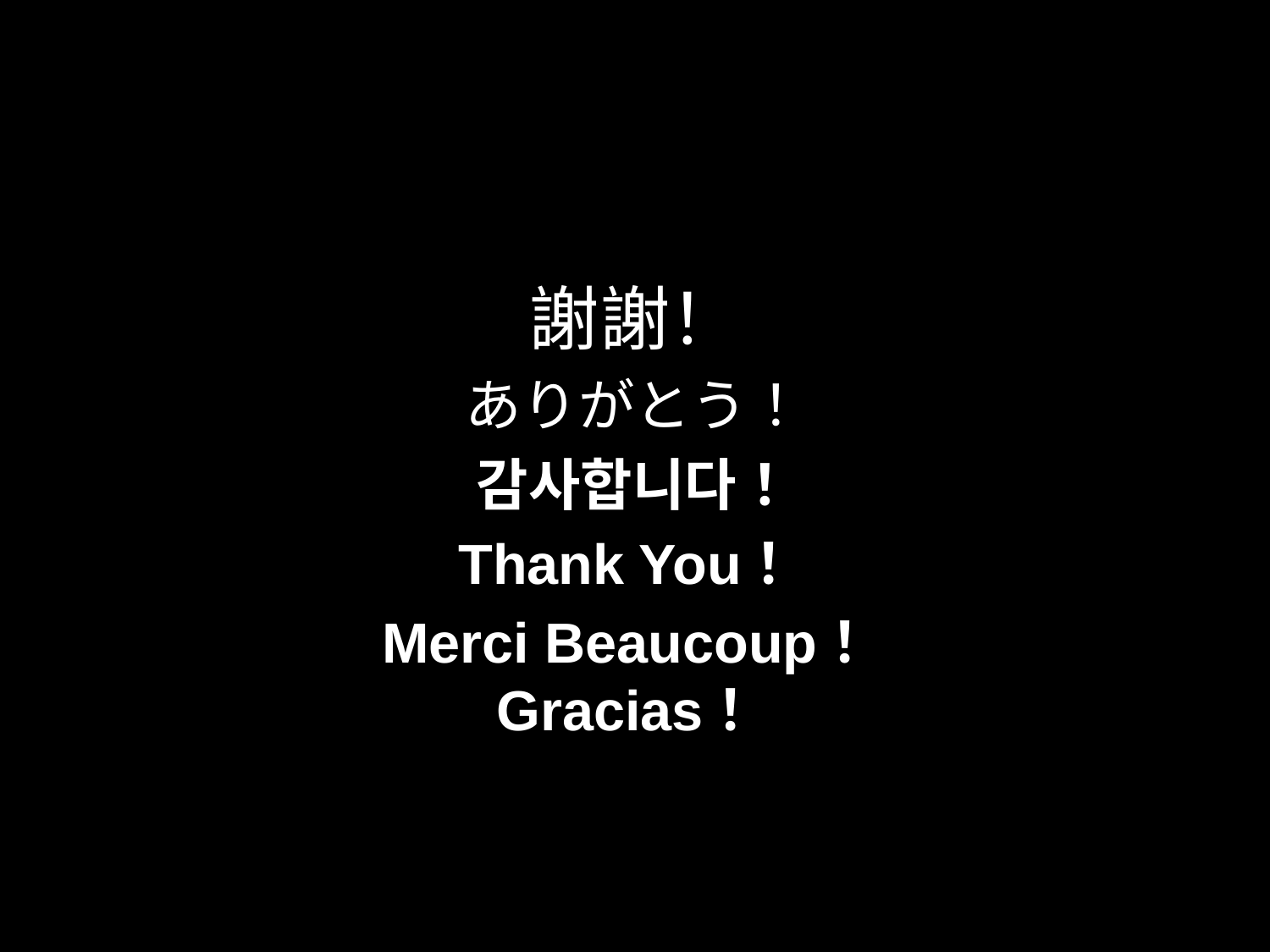

謝謝！
ありがとう！
감사합니다！
Thank You！
Merci Beaucoup！
Gracias！